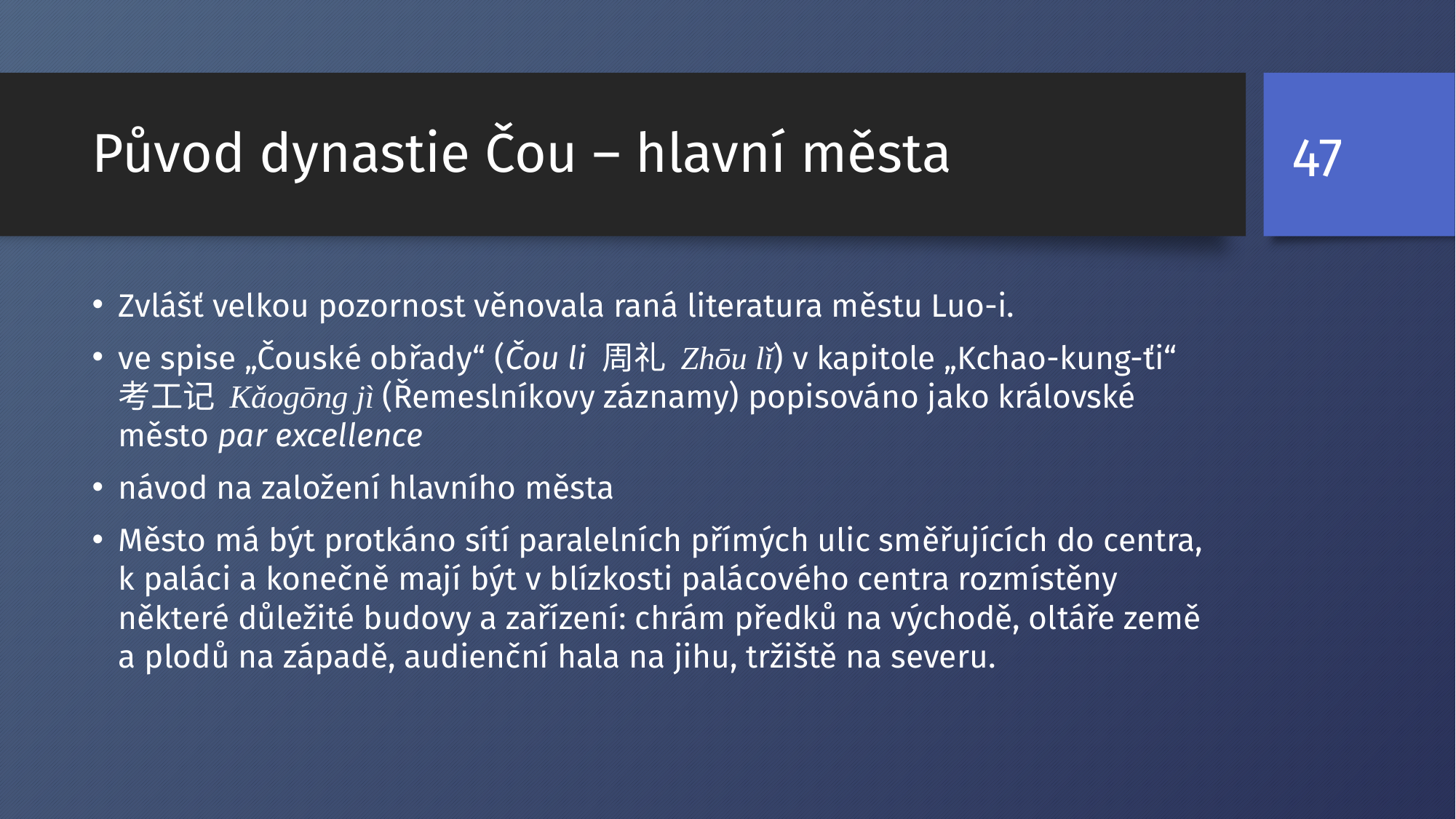

47
# Původ dynastie Čou – hlavní města
Zvlášť velkou pozornost věnovala raná literatura městu Luo-i.
ve spise „Čouské obřady“ (Čou li 周礼 Zhōu lǐ) v kapitole „Kchao-kung-ťi“ 考工记 Kǎogōng jì (Řemeslníkovy záznamy) popisováno jako královské město par excellence
návod na založení hlavního města
Město má být protkáno sítí paralelních přímých ulic směřujících do centra, k paláci a konečně mají být v blízkosti palácového centra rozmístěny některé důležité budovy a zařízení: chrám předků na východě, oltáře země a plodů na západě, audienční hala na jihu, tržiště na severu.